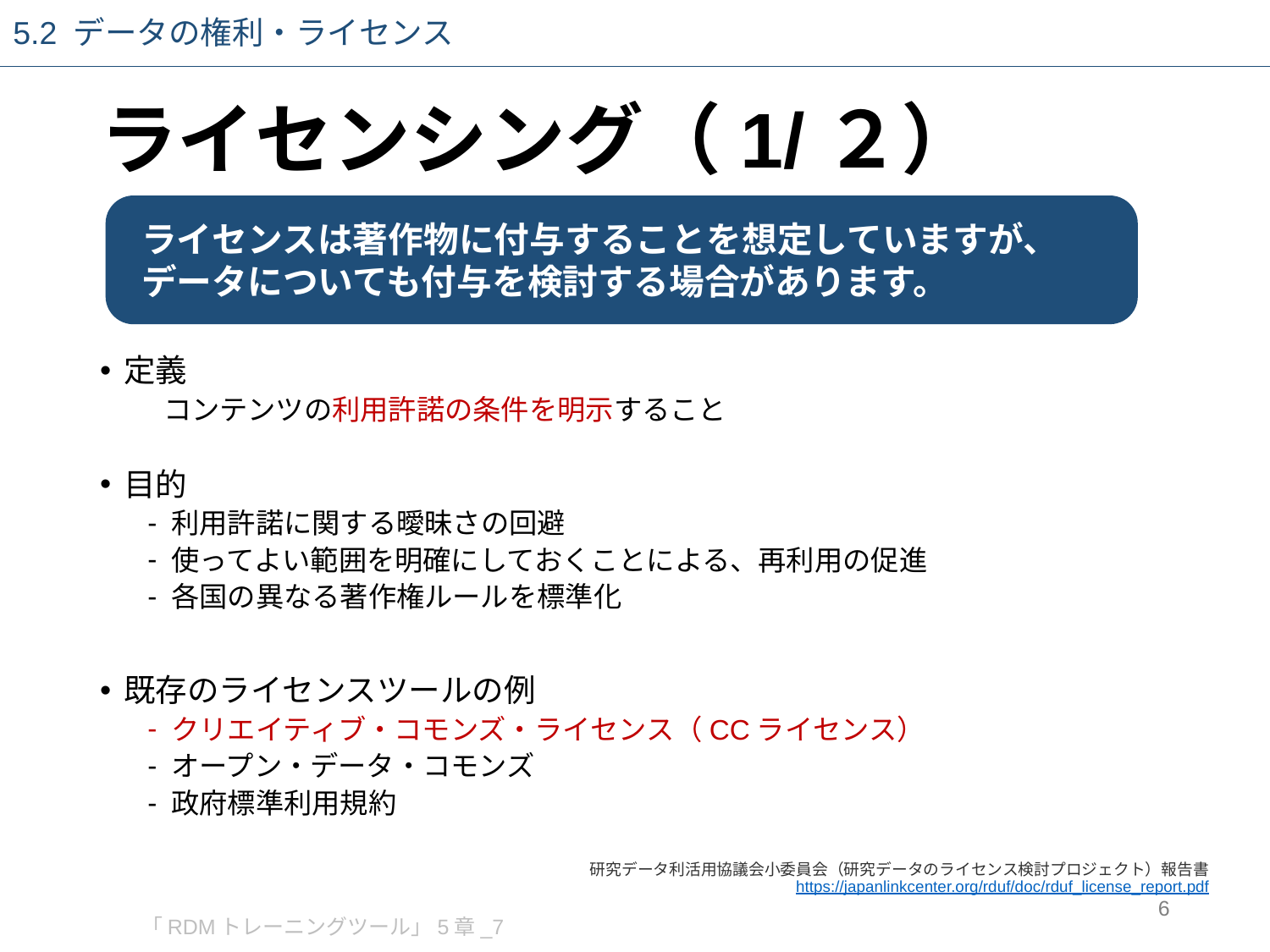

5.2 データの権利・ライセンス
# ライセンシング（1/２）

ライセンスは著作物に付与することを想定していますが、
データについても付与を検討する場合があります。
定義
コンテンツの利用許諾の条件を明示すること

目的
利用許諾に関する曖昧さの回避
使ってよい範囲を明確にしておくことによる、再利用の促進
各国の異なる著作権ルールを標準化

既存のライセンスツールの例
クリエイティブ・コモンズ・ライセンス（CCライセンス）
オープン・データ・コモンズ
政府標準利用規約

研究データ利活用協議会小委員会（研究データのライセンス検討プロジェクト）報告書
https://japanlinkcenter.org/rduf/doc/rduf_license_report.pdf

6
「RDMトレーニングツール」5章_7